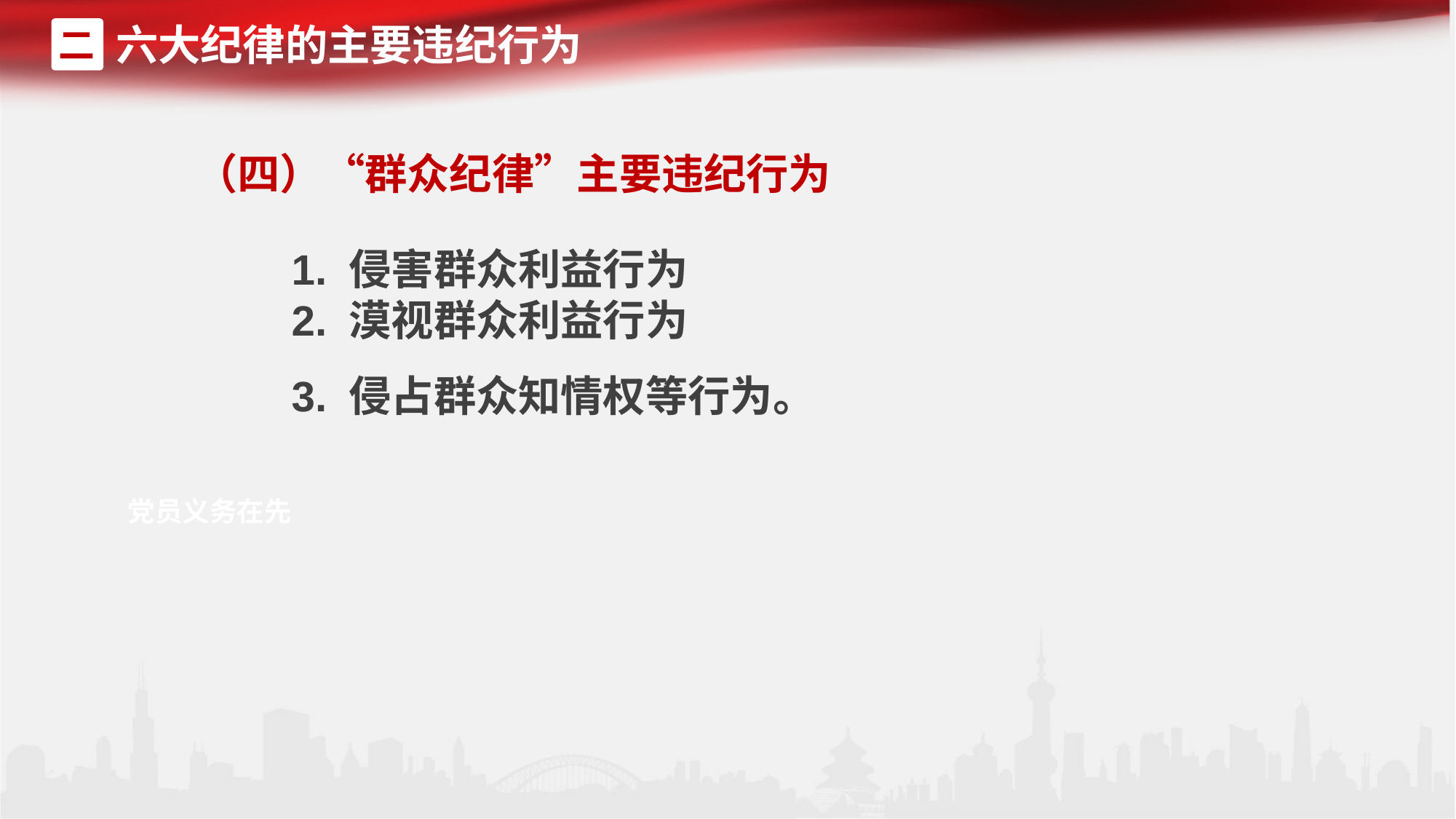

六大纪律的主要违纪行为
二

（四）“群众纪律”主要违纪行为
1. 侵害群众利益行为2. 漠视群众利益行为3. 侵占群众知情权等行为。
党员义务在先